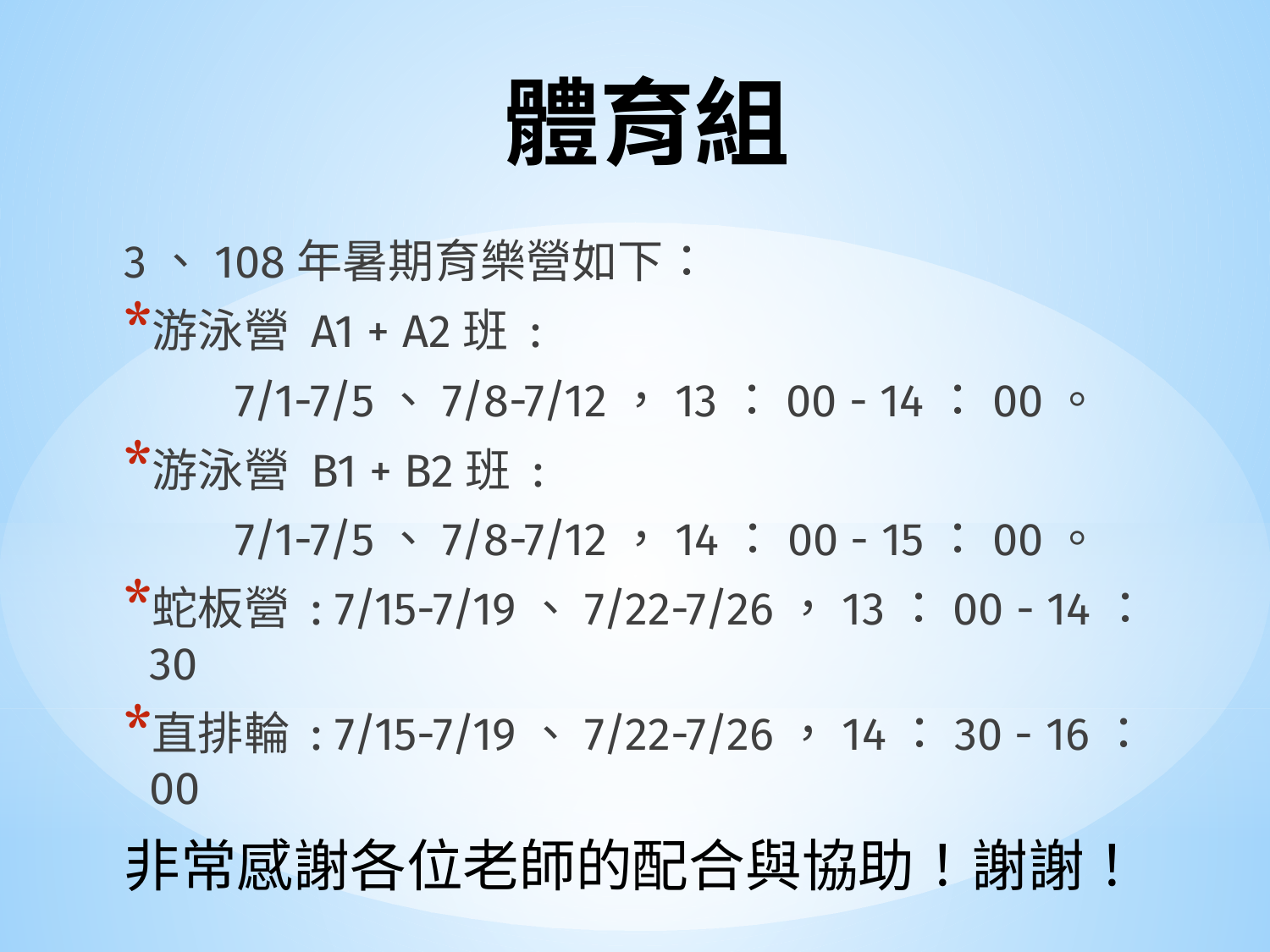

# 體育組
3、108年暑期育樂營如下：
游泳營 A1 + A2班 :
         7/1-7/5、7/8-7/12，13：00 - 14：00。
游泳營 B1 + B2班 :
         7/1-7/5、7/8-7/12，14：00 - 15：00。
蛇板營 : 7/15-7/19、7/22-7/26，13：00 - 14：30
直排輪 : 7/15-7/19、7/22-7/26，14：30 - 16：00
非常感謝各位老師的配合與協助！謝謝！